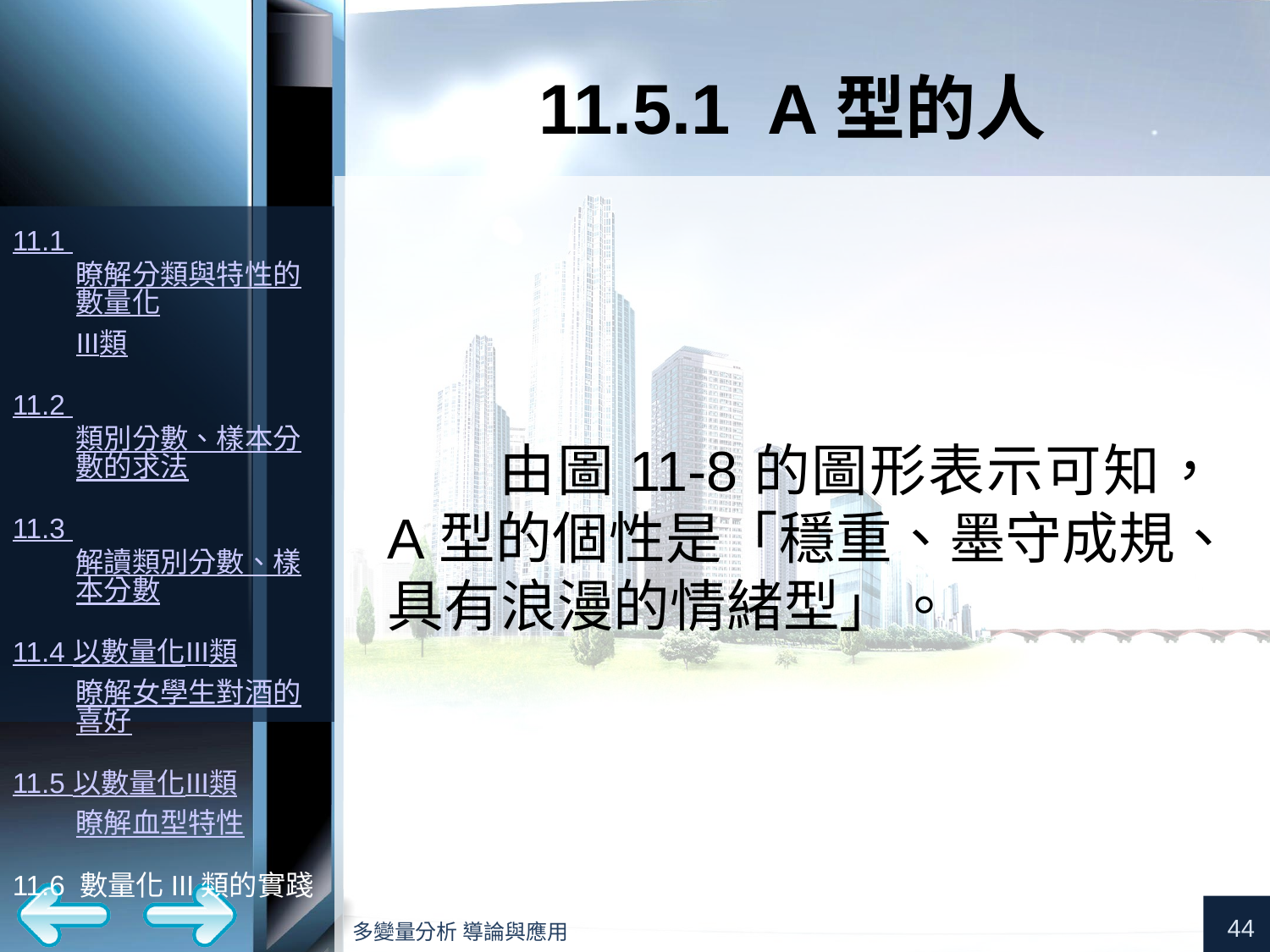

# 11.5.1  A型的人
由圖11-8的圖形表示可知，A型的個性是「穩重、墨守成規、具有浪漫的情緒型」。
44
多變量分析 導論與應用